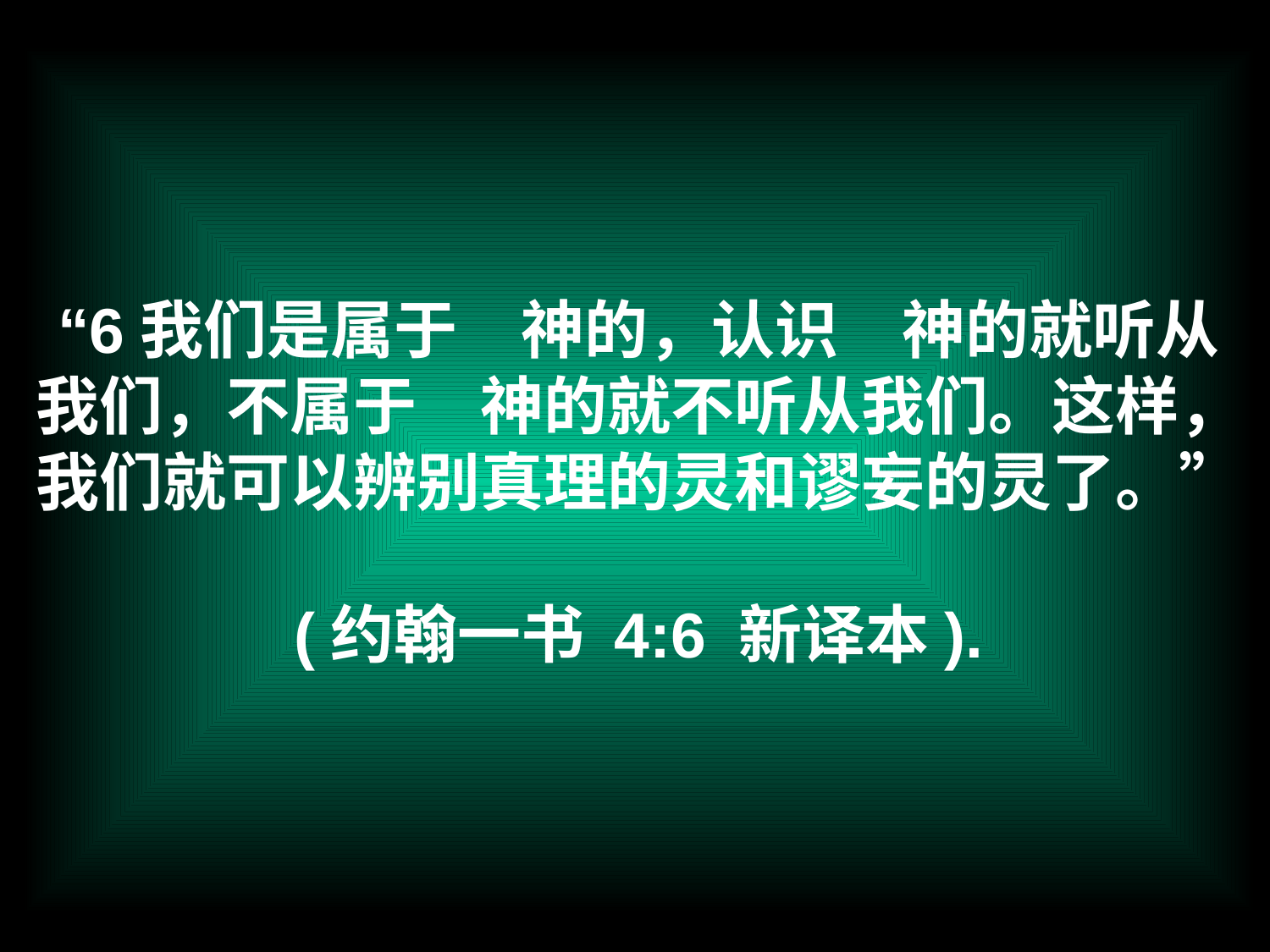

# “6我们是属于　神的，认识　神的就听从我们，不属于　神的就不听从我们。这样，我们就可以辨别真理的灵和谬妄的灵了。” (约翰一书 4:6 新译本).